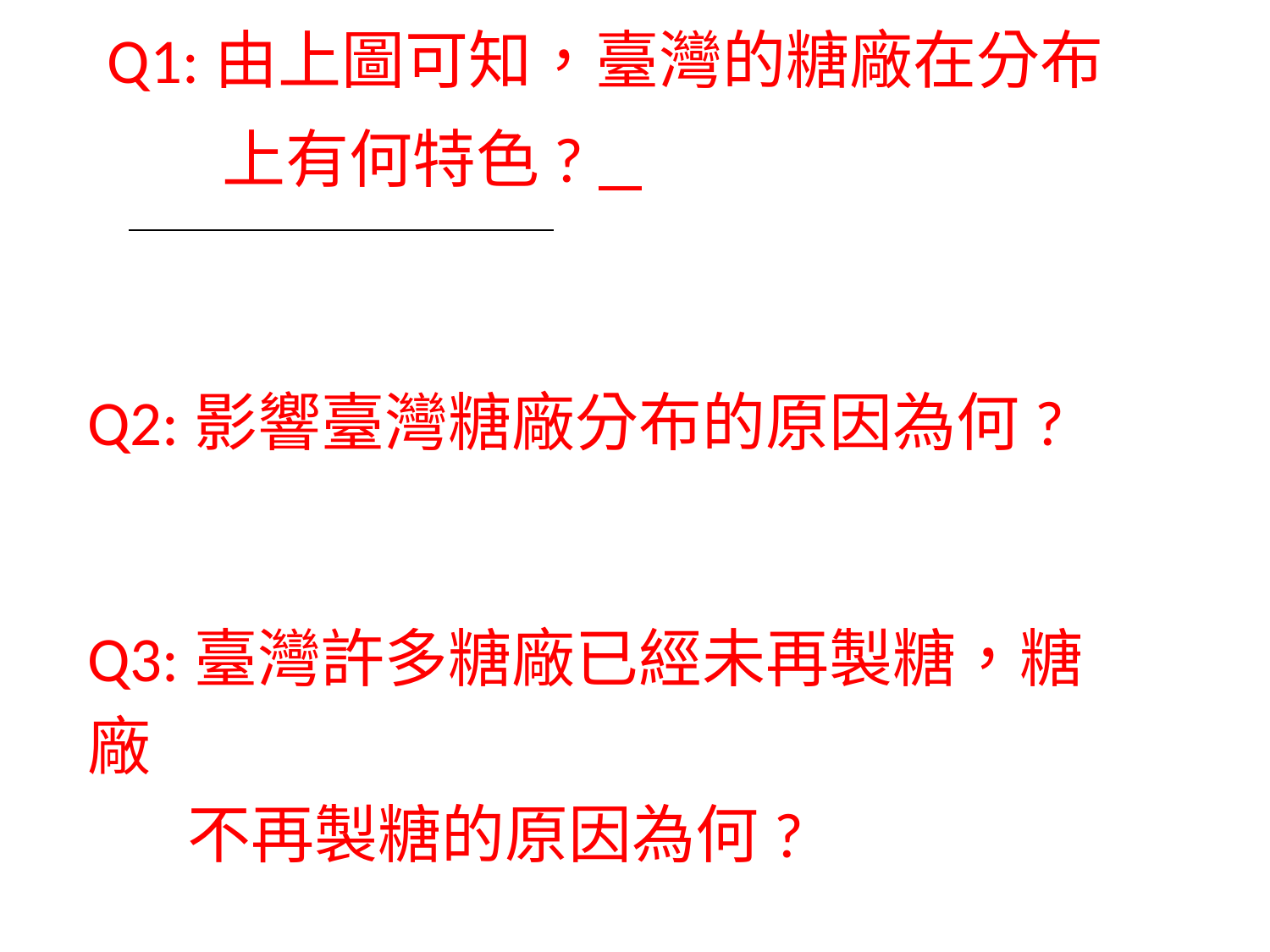

Q1:由上圖可知，臺灣的糖廠在分布

       上有何特色?

Q2:影響臺灣糖廠分布的原因為何?

Q3:臺灣許多糖廠已經未再製糖，糖廠
      不再製糖的原因為何?